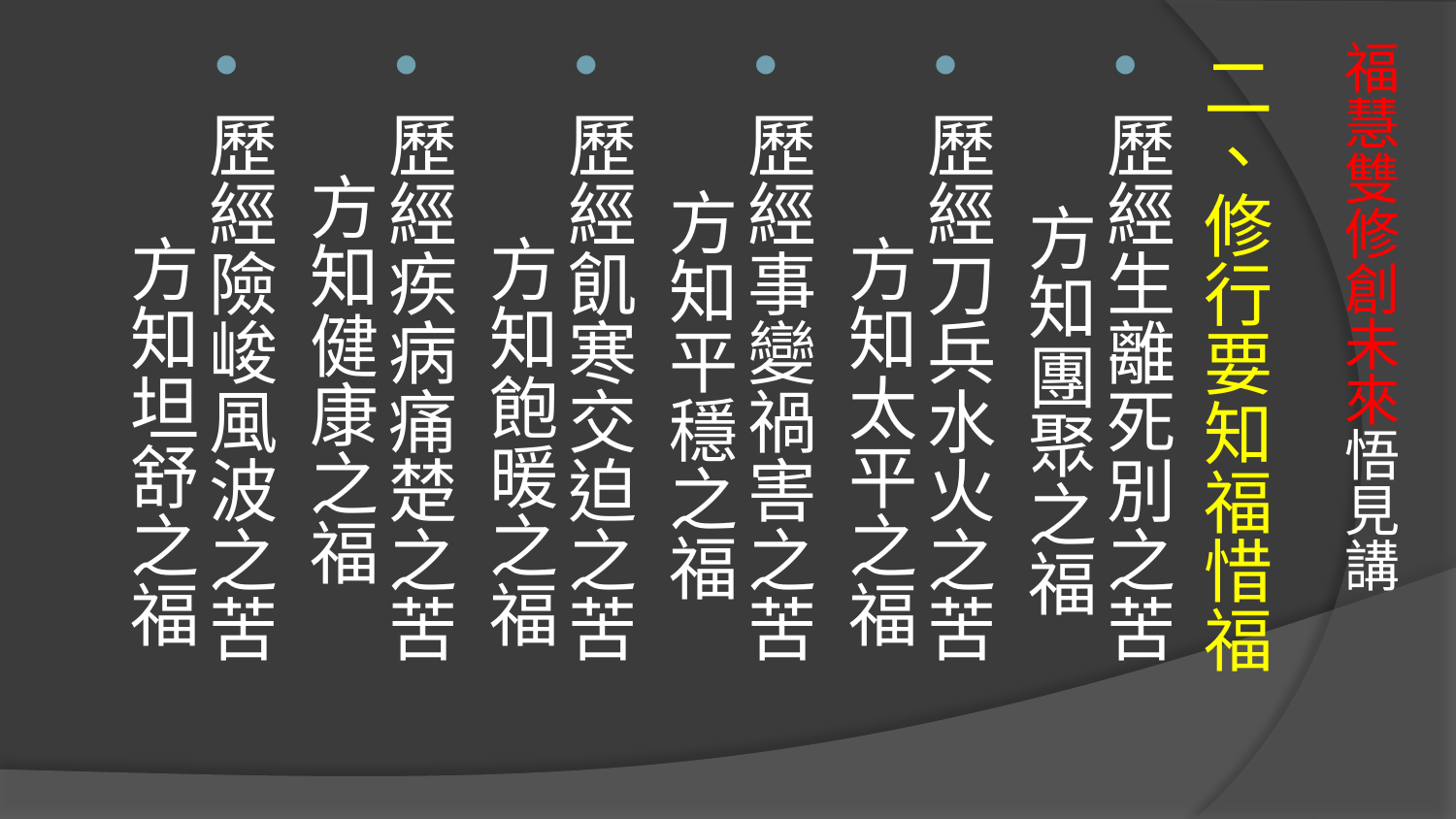

二、修行要知福惜福
歷經生離死別之苦              方知團聚之福
歷經刀兵水火之苦                方知太平之福
歷經事變禍害之苦             方知平穩之福
歷經飢寒交迫之苦                方知飽暖之福
歷經疾病痛楚之苦            方知健康之福
歷經險峻風波之苦                方知坦舒之福

# 福慧雙修創未來悟見講